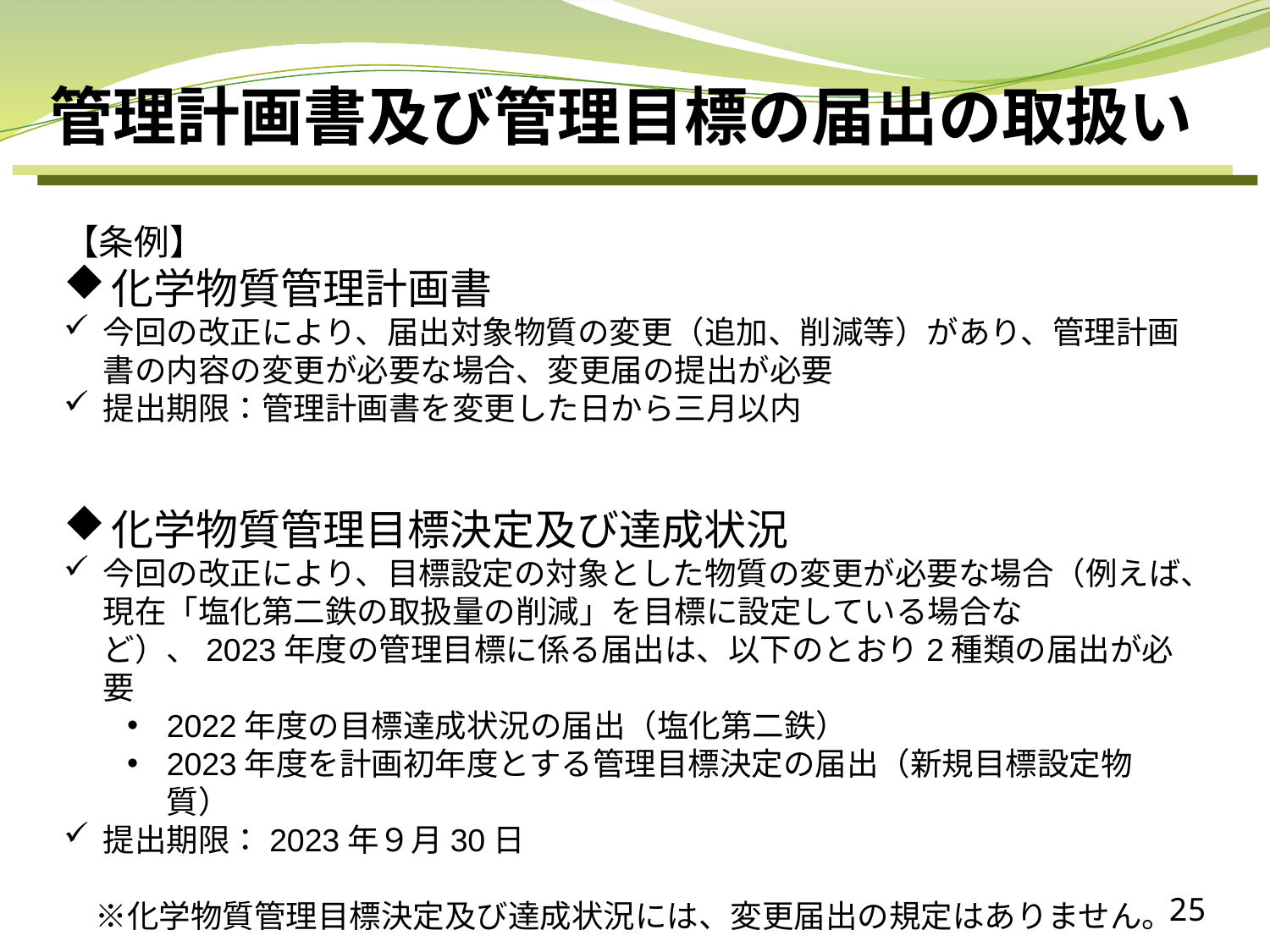

管理計画書及び管理目標の届出の取扱い

【条例】
化学物質管理計画書
今回の改正により、届出対象物質の変更（追加、削減等）があり、管理計画書の内容の変更が必要な場合、変更届の提出が必要
提出期限：管理計画書を変更した日から三月以内

化学物質管理目標決定及び達成状況
今回の改正により、目標設定の対象とした物質の変更が必要な場合（例えば、現在「塩化第二鉄の取扱量の削減」を目標に設定している場合など）、2023年度の管理目標に係る届出は、以下のとおり2種類の届出が必要
2022年度の目標達成状況の届出（塩化第二鉄）
2023年度を計画初年度とする管理目標決定の届出（新規目標設定物質）
提出期限：2023年９月30日

　※化学物質管理目標決定及び達成状況には、変更届出の規定はありません。
25